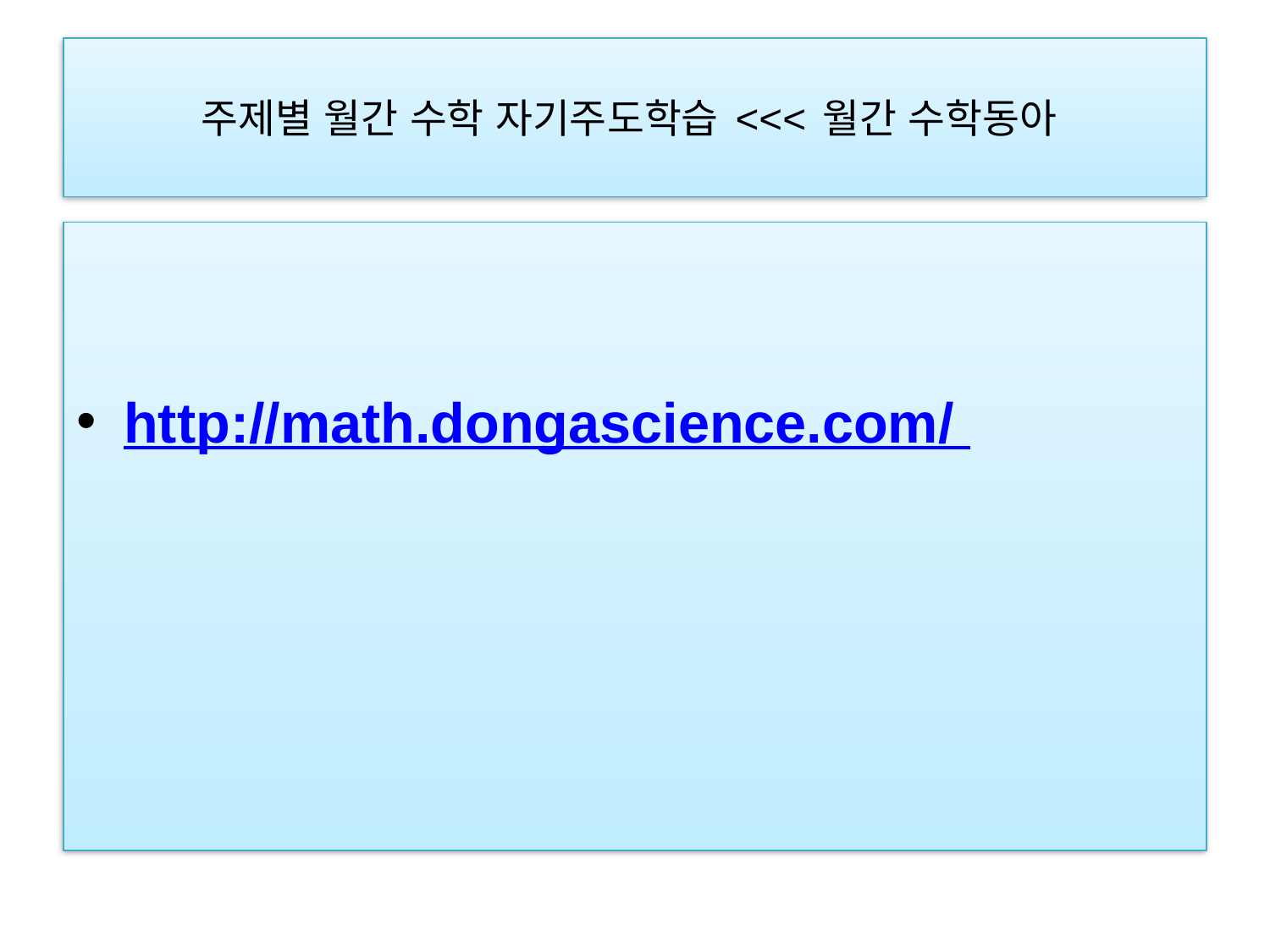

# 주제별 월간 수학 자기주도학습 <<< 월간 수학동아

http://math.dongascience.com/